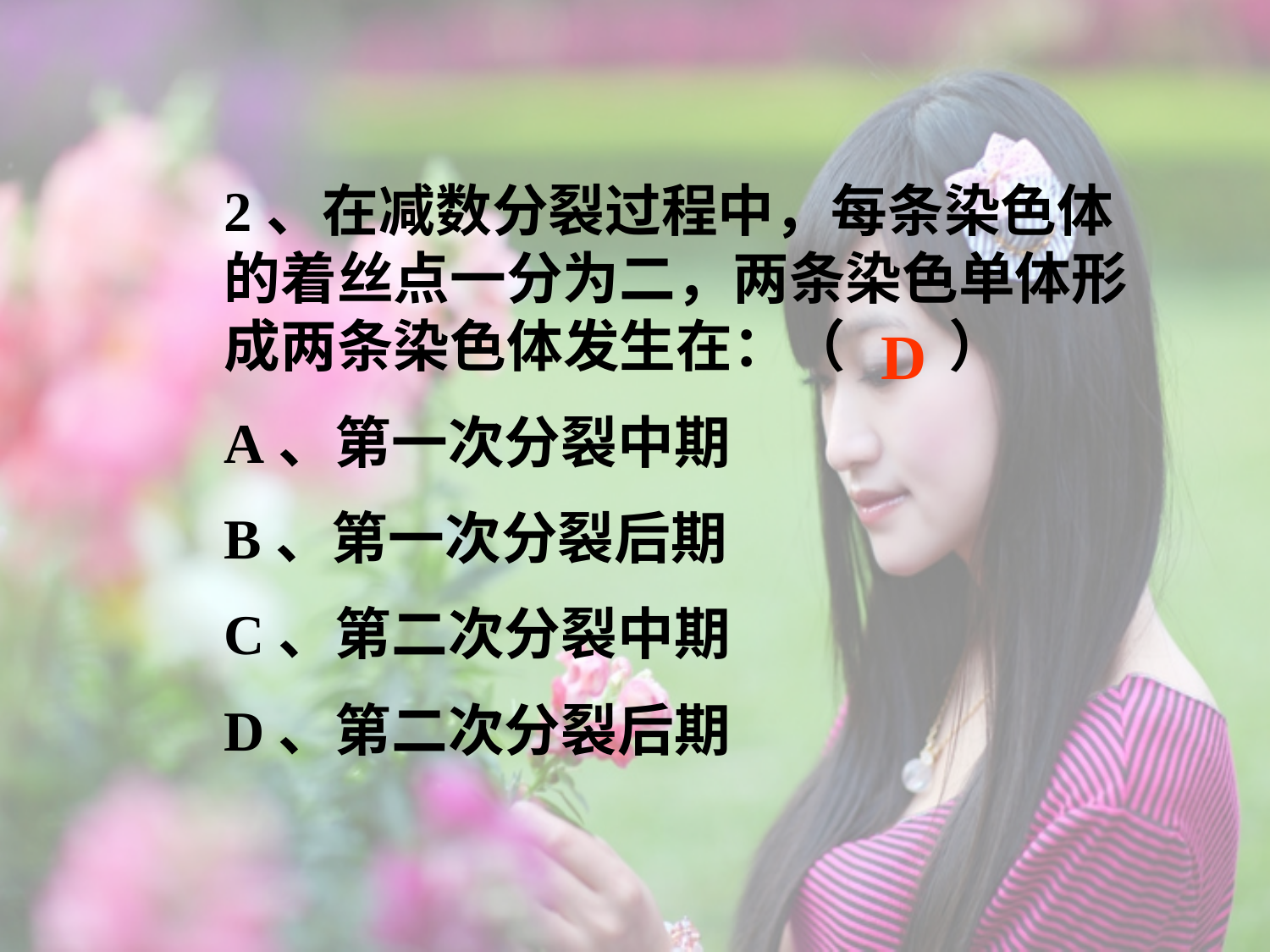

2、在减数分裂过程中，每条染色体的着丝点一分为二，两条染色单体形成两条染色体发生在：（        ）
A、第一次分裂中期
B、第一次分裂后期
C、第二次分裂中期
D、第二次分裂后期
D